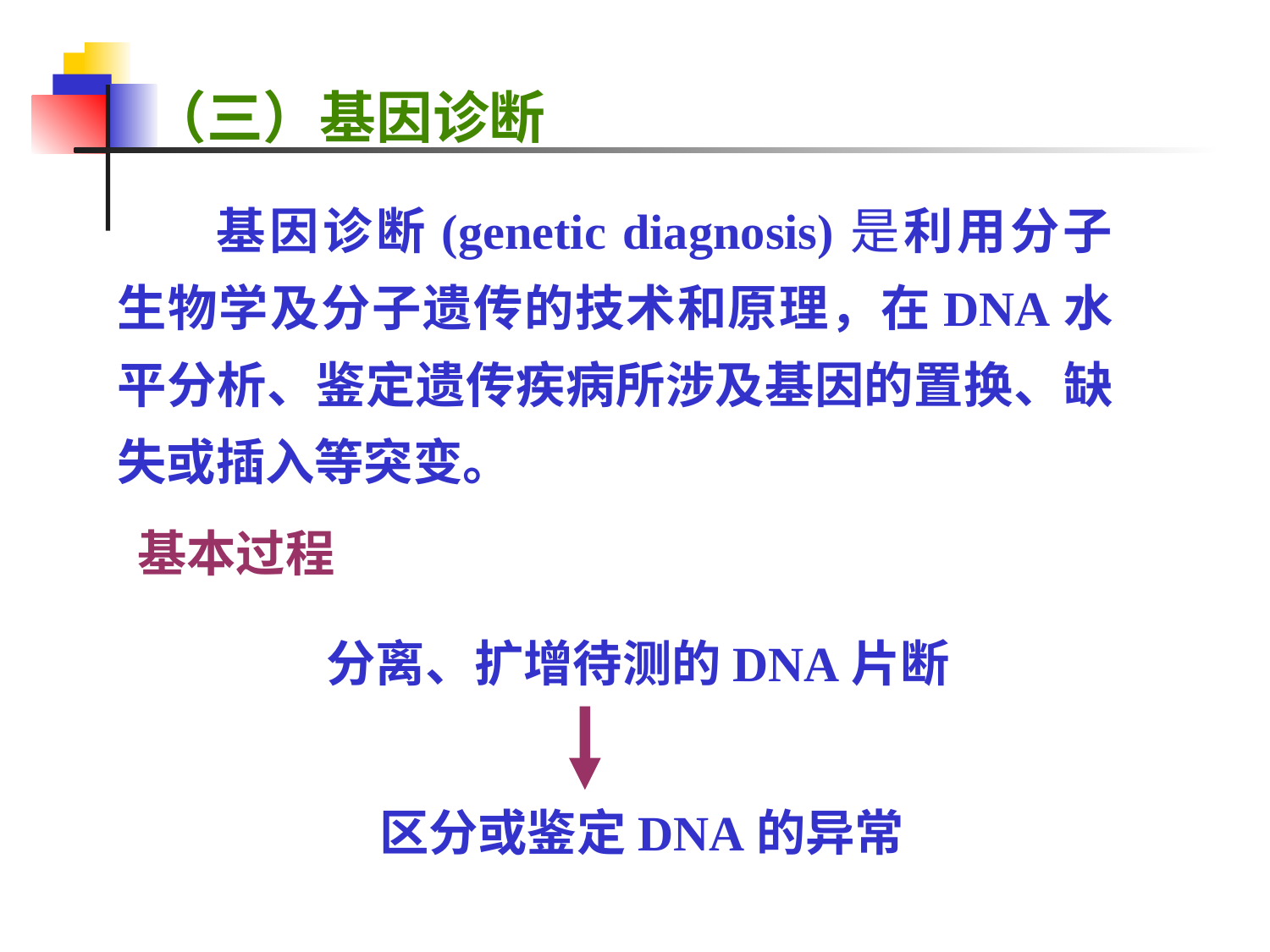

（三）基因诊断
基因诊断(genetic diagnosis)是利用分子生物学及分子遗传的技术和原理，在DNA水平分析、鉴定遗传疾病所涉及基因的置换、缺失或插入等突变。

基本过程
分离、扩增待测的DNA片断

区分或鉴定DNA的异常